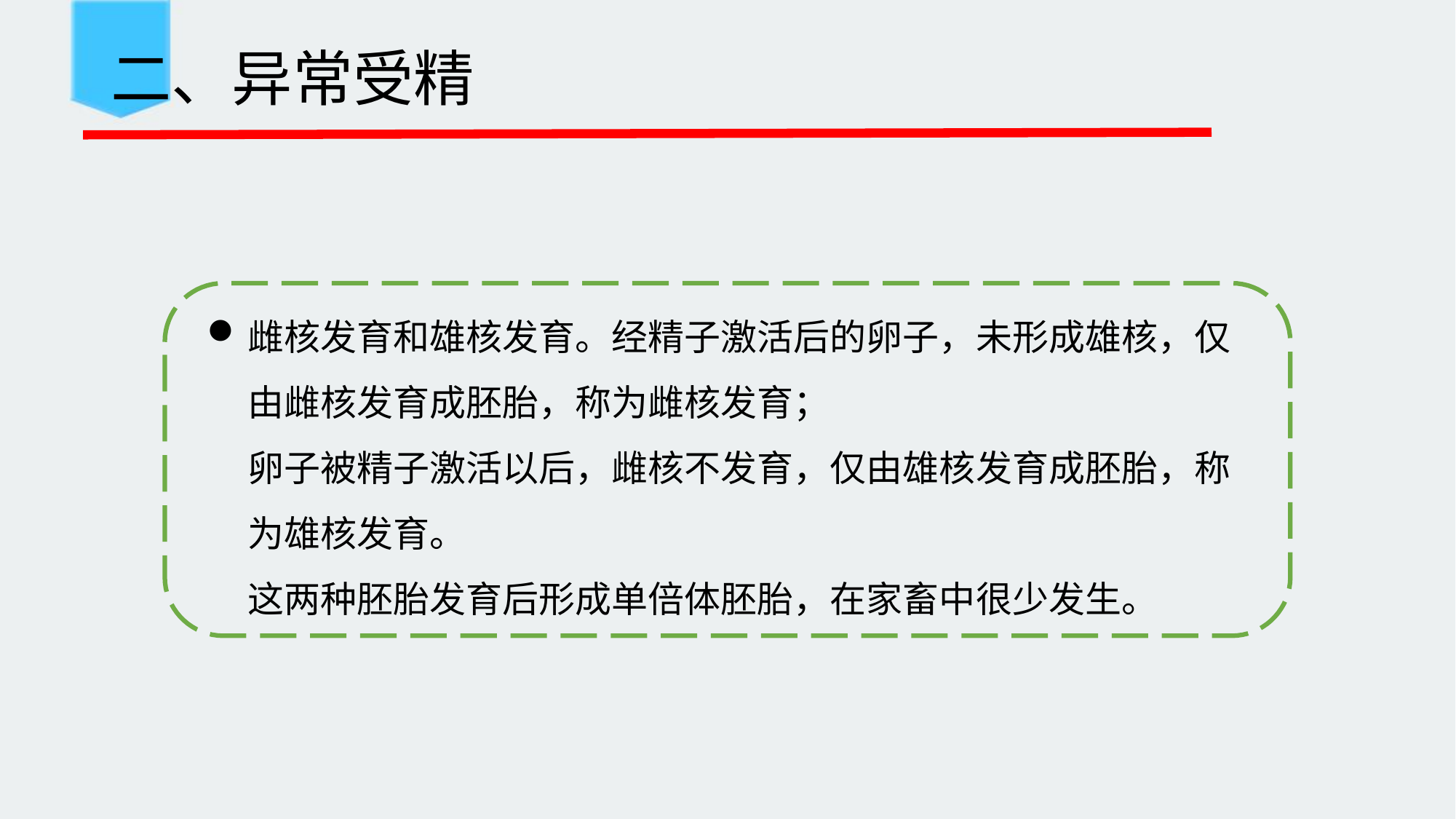

二、异常受精

# 雌核发育和雄核发育。经精子激活后的卵子，未形成雄核，仅由雌核发育成胚胎，称为雌核发育； 卵子被精子激活以后，雌核不发育，仅由雄核发育成胚胎，称为雄核发育。 这两种胚胎发育后形成单倍体胚胎，在家畜中很少发生。